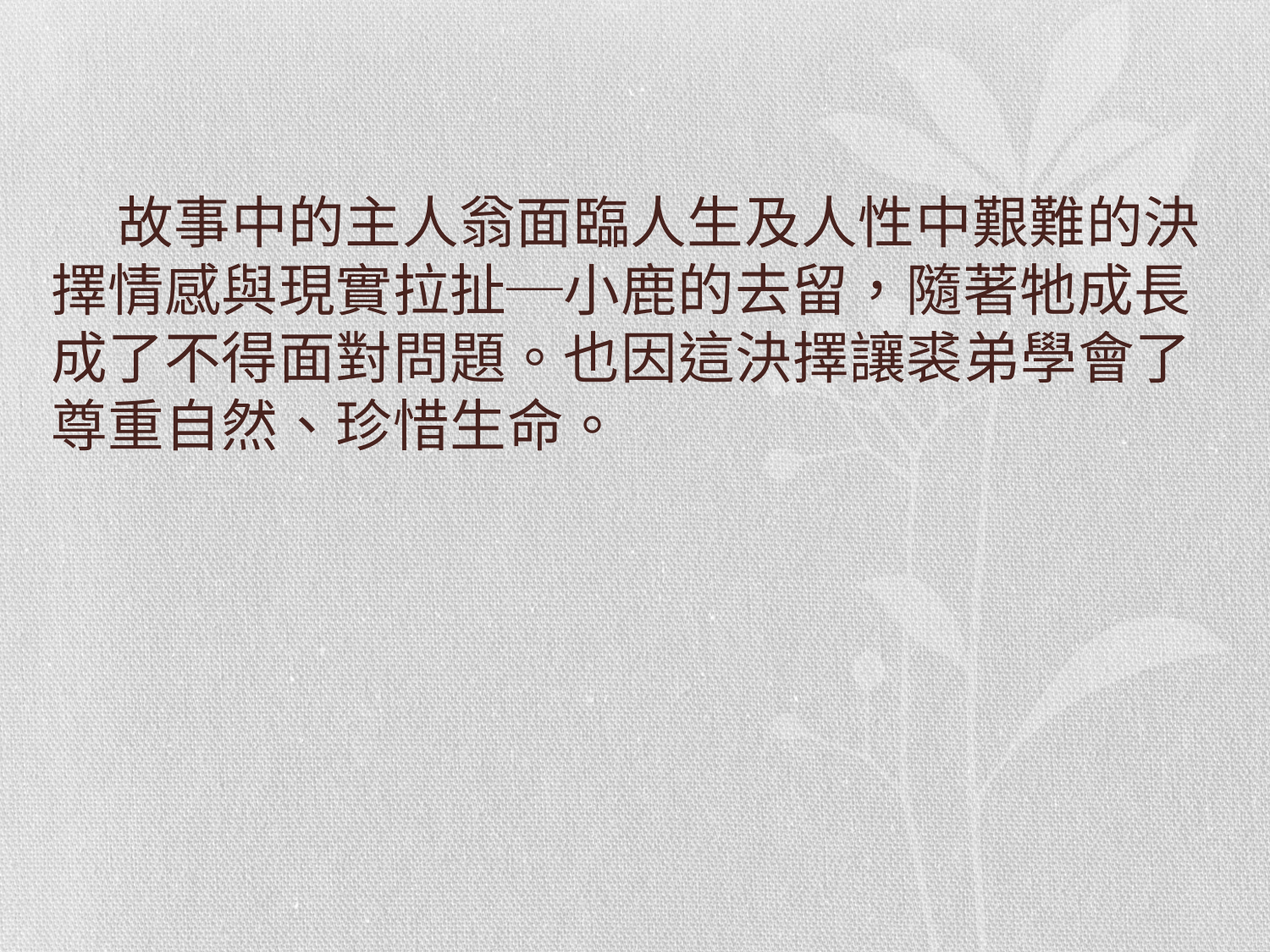

#
    故事中的主人翁面臨人生及人性中艱難的決擇情感與現實拉扯─小鹿的去留，隨著牠成長成了不得面對問題。也因這決擇讓裘弟學會了尊重自然、珍惜生命。